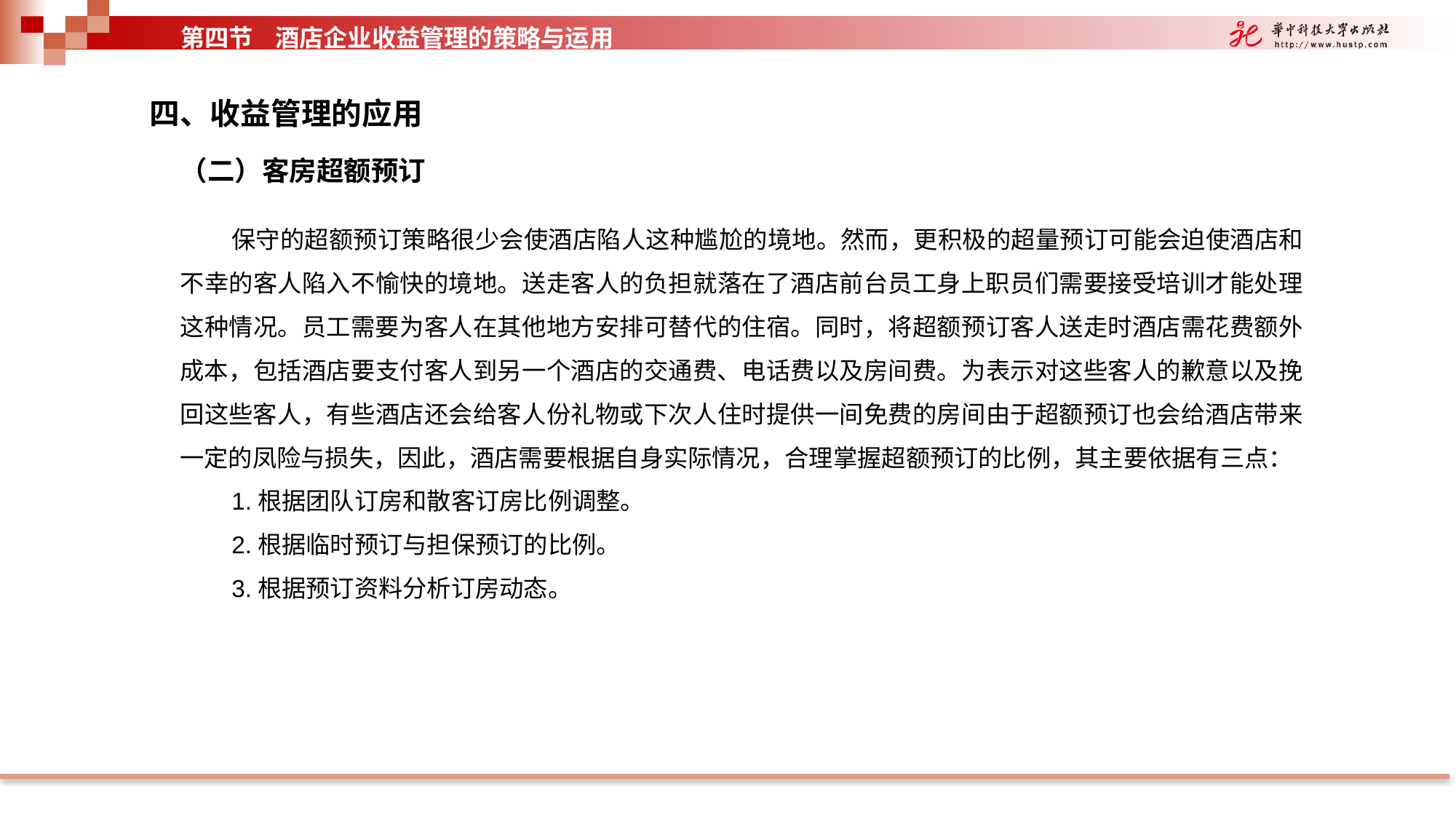

第四节    酒店企业收益管理的策略与运用
四、收益管理的应用
（二）客房超额预订
保守的超额预订策略很少会使酒店陷人这种尴尬的境地。然而，更积极的超量预订可能会迫使酒店和不幸的客人陷入不愉快的境地。送走客人的负担就落在了酒店前台员工身上职员们需要接受培训才能处理这种情况。员工需要为客人在其他地方安排可替代的住宿。同时，将超额预订客人送走时酒店需花费额外成本，包括酒店要支付客人到另一个酒店的交通费、电话费以及房间费。为表示对这些客人的歉意以及挽回这些客人，有些酒店还会给客人份礼物或下次人住时提供一间免费的房间由于超额预订也会给酒店带来一定的凤险与损失，因此，酒店需要根据自身实际情况，合理掌握超额预订的比例，其主要依据有三点：
1.根据团队订房和散客订房比例调整。
2.根据临时预订与担保预订的比例。
3.根据预订资料分析订房动态。